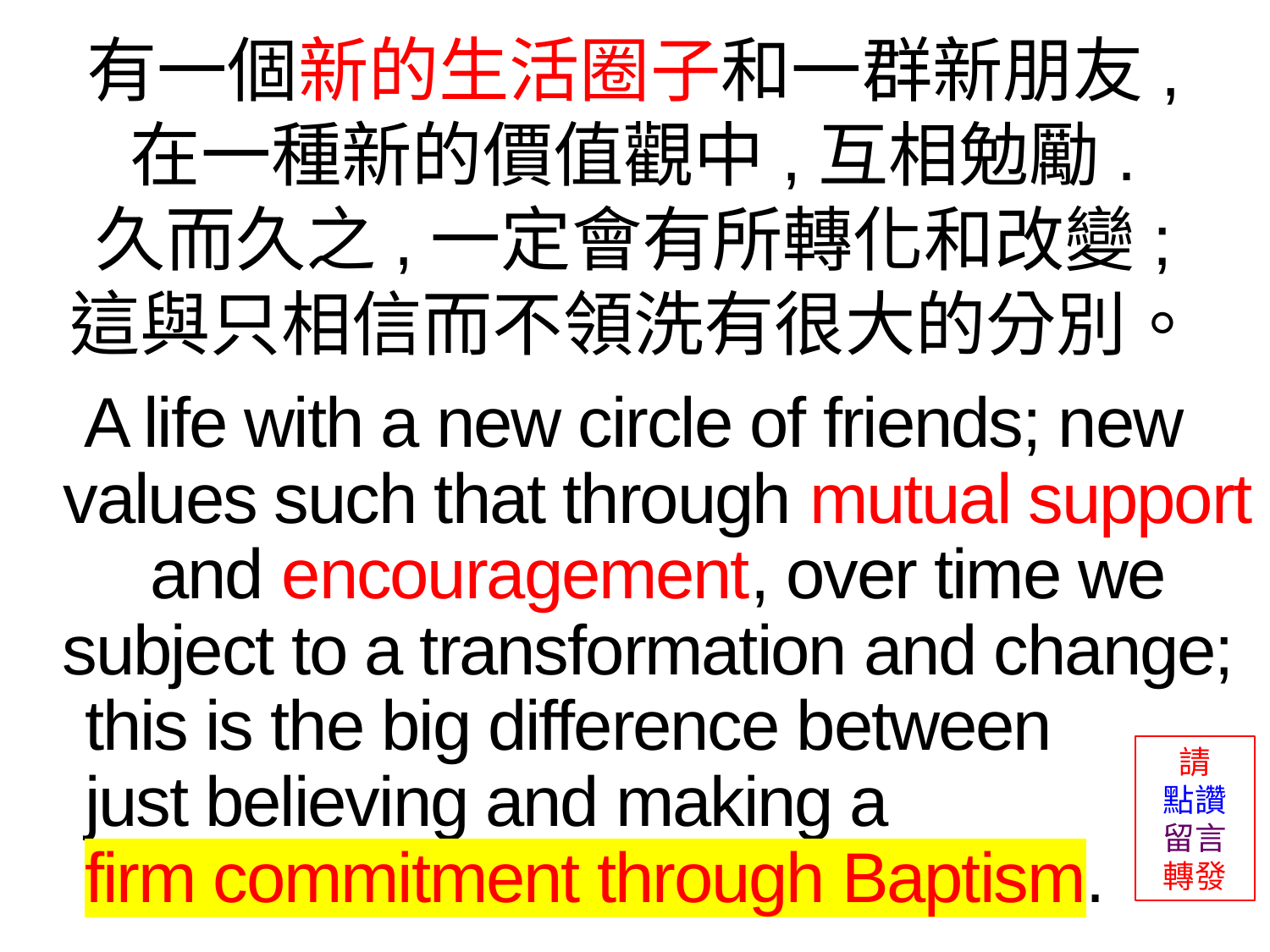

有一個新的生活圈子和一群新朋友,
在一種新的價值觀中,互相勉勵.
久而久之,一定會有所轉化和改變;
這與只相信而不領洗有很大的分別。
A life with a new circle of friends; new values such that through mutual support and encouragement, over time we subject to a transformation and change;
    this is the big difference between
    just believing and making a
    firm commitment through Baptism.
請
點讚
留言轉發